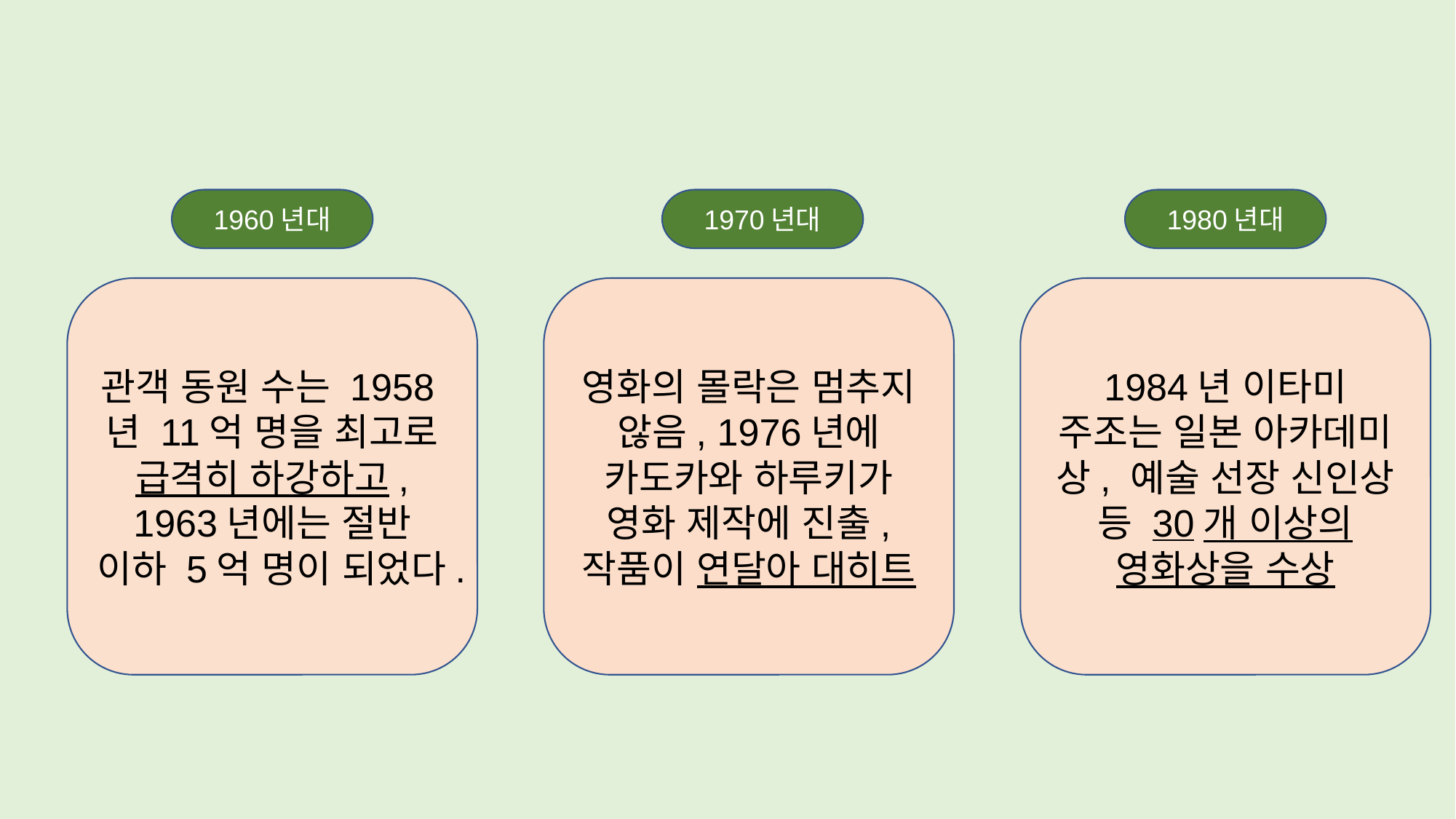

1960년대
1970년대
1980년대
관객 동원 수는 1958년 11억 명을 최고로 급격히 하강하고, 1963년에는 절반 이하 5억 명이 되었다.
영화의 몰락은 멈추지 않음, 1976년에 카도카와 하루키가 영화 제작에 진출, 작품이 연달아 대히트
1984년 이타미 주조는 일본 아카데미 상, 예술 선장 신인상 등 30개 이상의 영화상을 수상